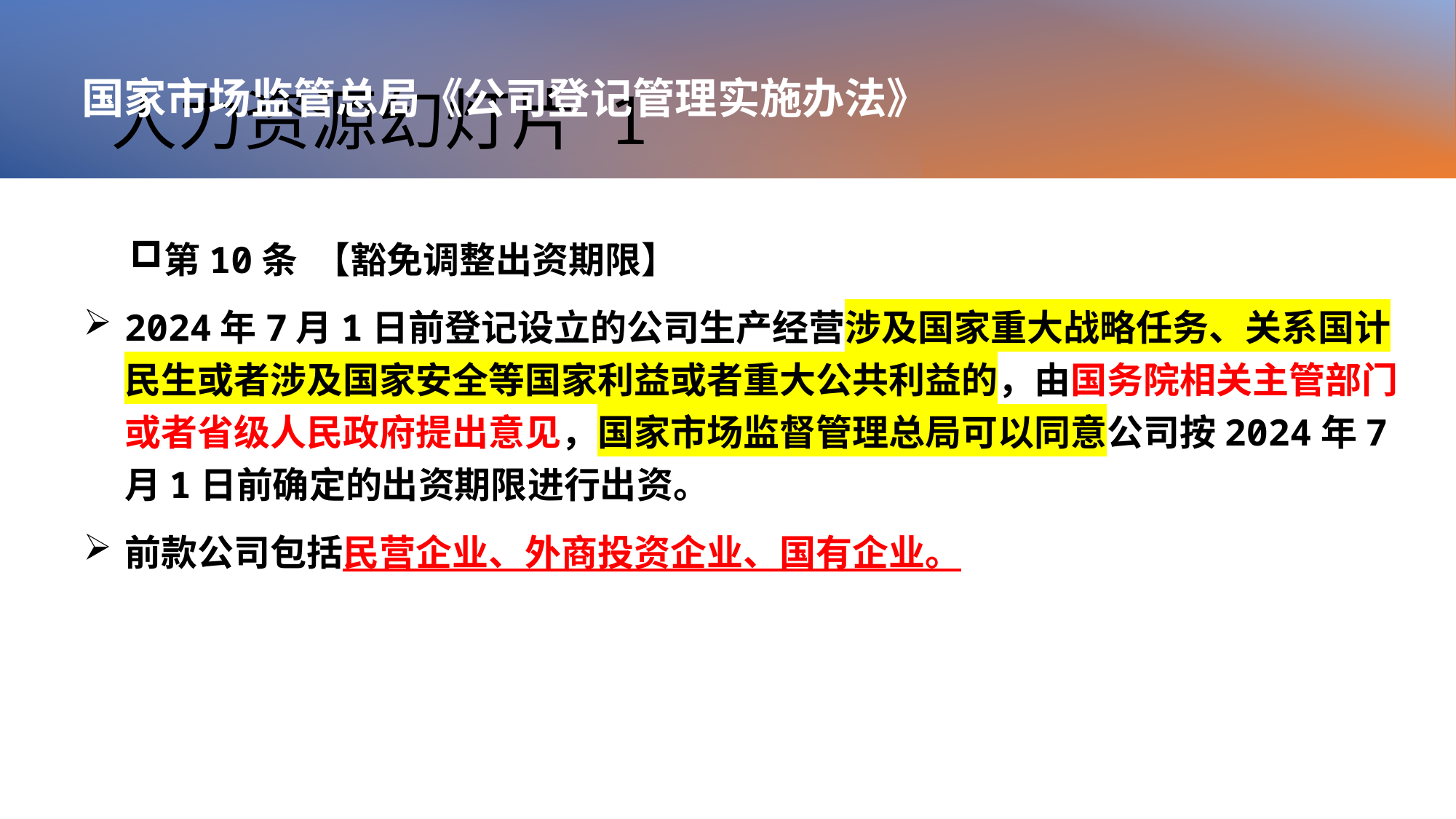

# 人力资源幻灯片 1
国家市场监管总局《公司登记管理实施办法》
第10条  【豁免调整出资期限】
2024年7月1日前登记设立的公司生产经营涉及国家重大战略任务、关系国计民生或者涉及国家安全等国家利益或者重大公共利益的，由国务院相关主管部门或者省级人民政府提出意见，国家市场监督管理总局可以同意公司按2024年7月1日前确定的出资期限进行出资。
前款公司包括民营企业、外商投资企业、国有企业。